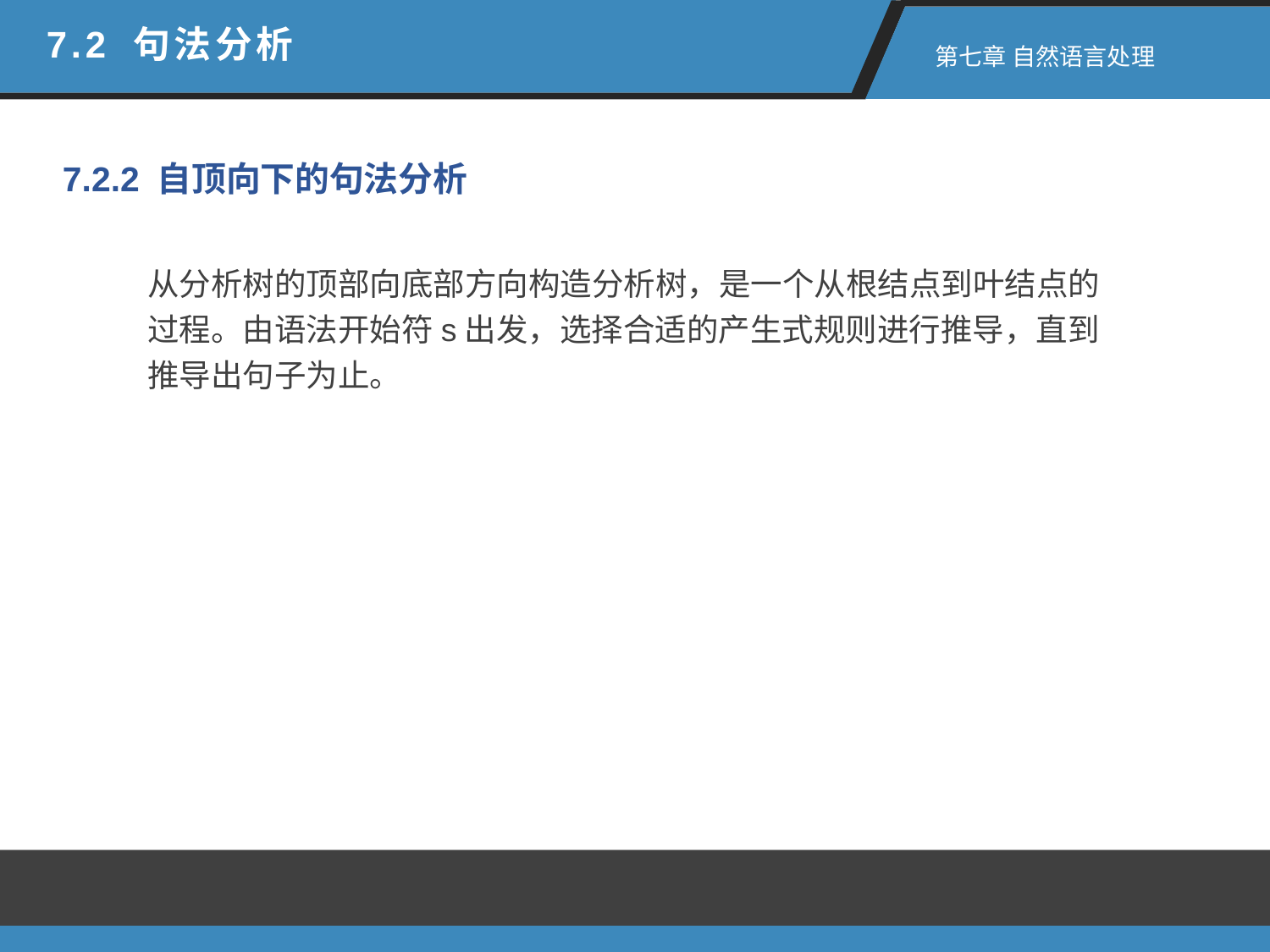

7.2 句法分析
  第七章 自然语言处理
7.2.2 自顶向下的句法分析

从分析树的顶部向底部方向构造分析树，是一个从根结点到叶结点的过程。由语法开始符s出发，选择合适的产生式规则进行推导，直到推导出句子为止。